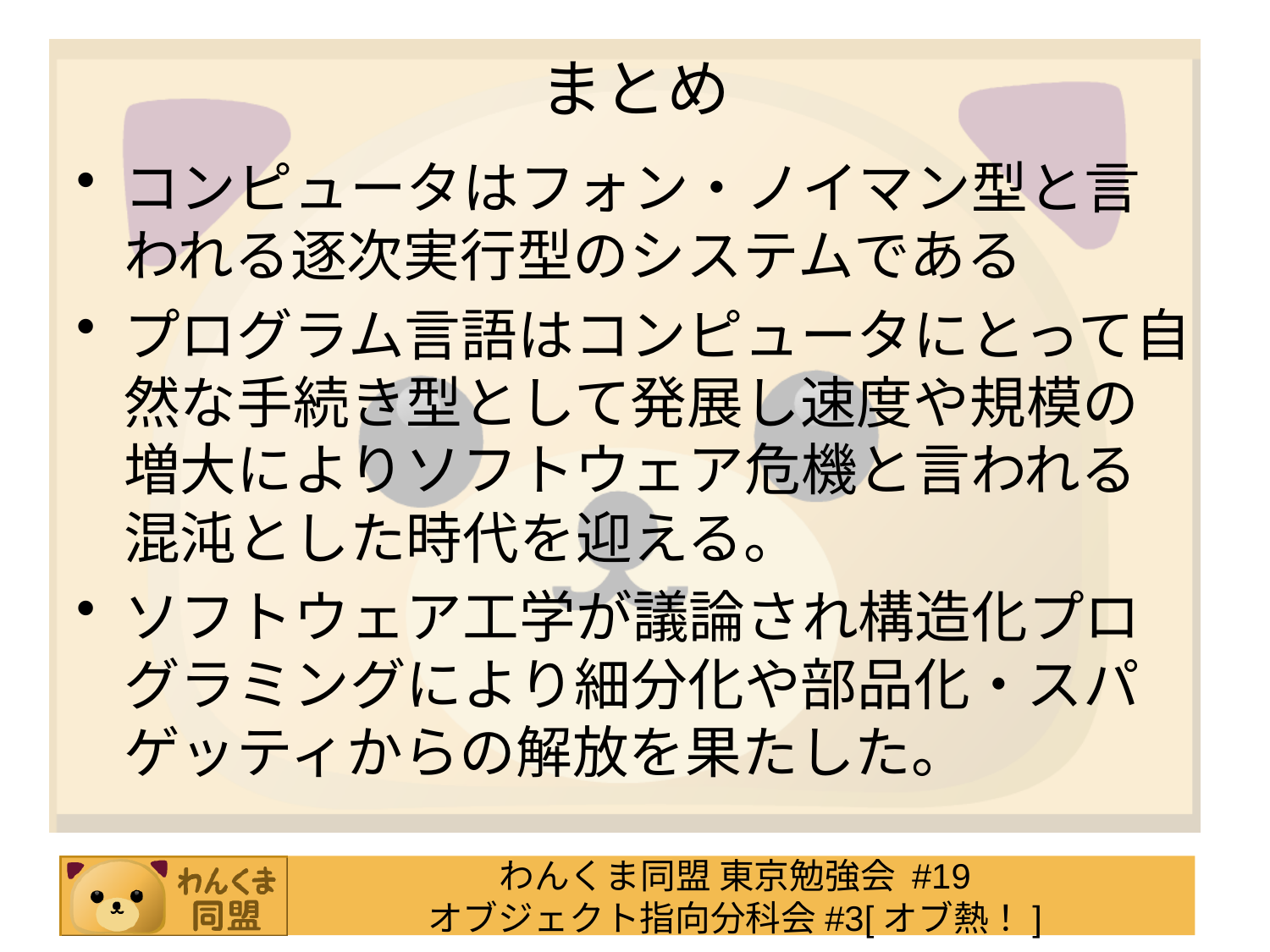

# まとめ
コンピュータはフォン・ノイマン型と言われる逐次実行型のシステムである
プログラム言語はコンピュータにとって自然な手続き型として発展し速度や規模の増大によりソフトウェア危機と言われる混沌とした時代を迎える。
ソフトウェア工学が議論され構造化プログラミングにより細分化や部品化・スパゲッティからの解放を果たした。